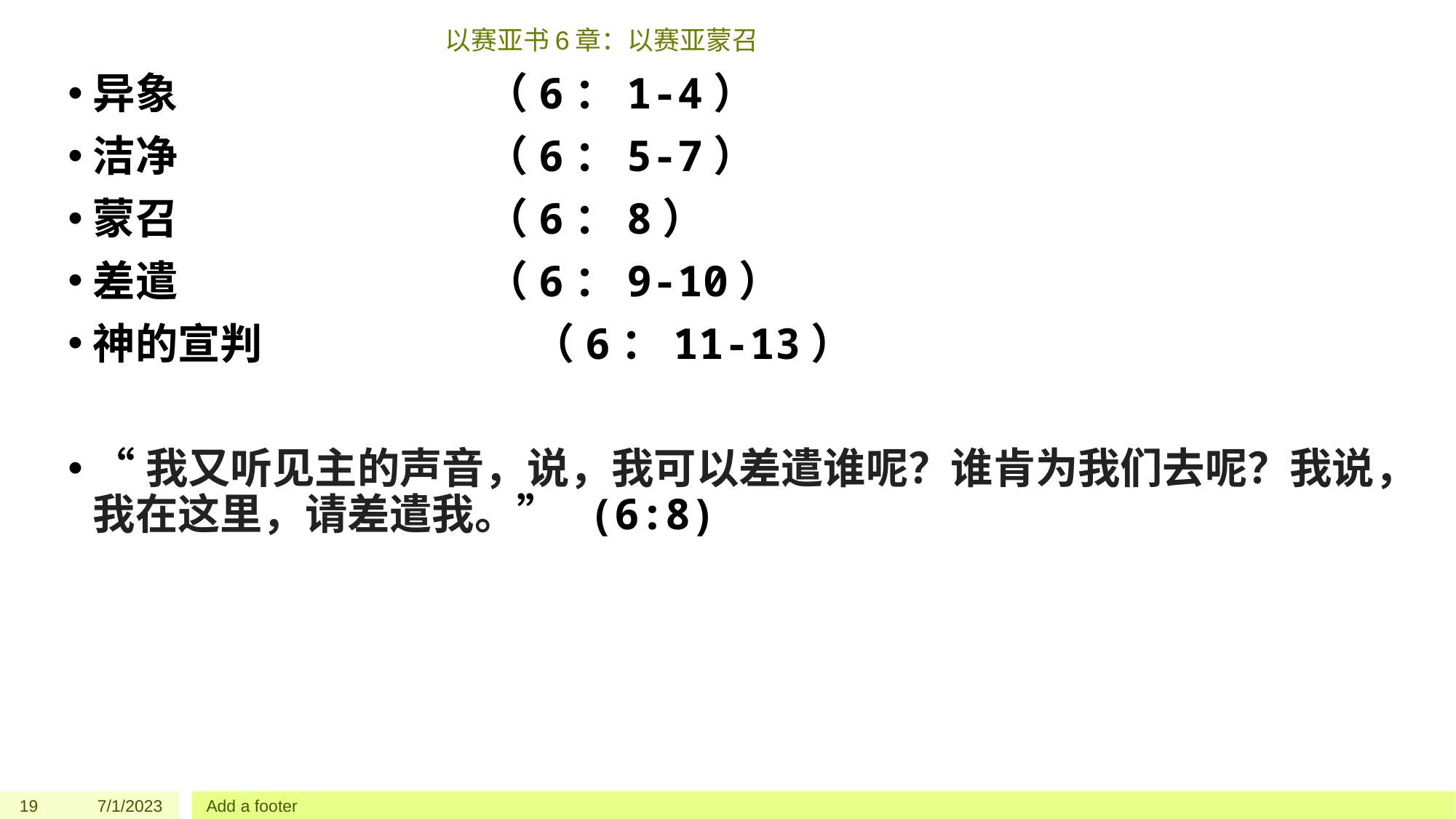

# 以赛亚书6章：以赛亚蒙召
异象                                （6：1-4）
洁净                                （6：5-7）
蒙召                                （6：8）
差遣                                （6：9-10）
神的宣判                            （6：11-13）

“我又听见主的声音，说，我可以差遣谁呢？谁肯为我们去呢？我说，我在这里，请差遣我。”  (6:8)

19
7/1/2023
Add a footer